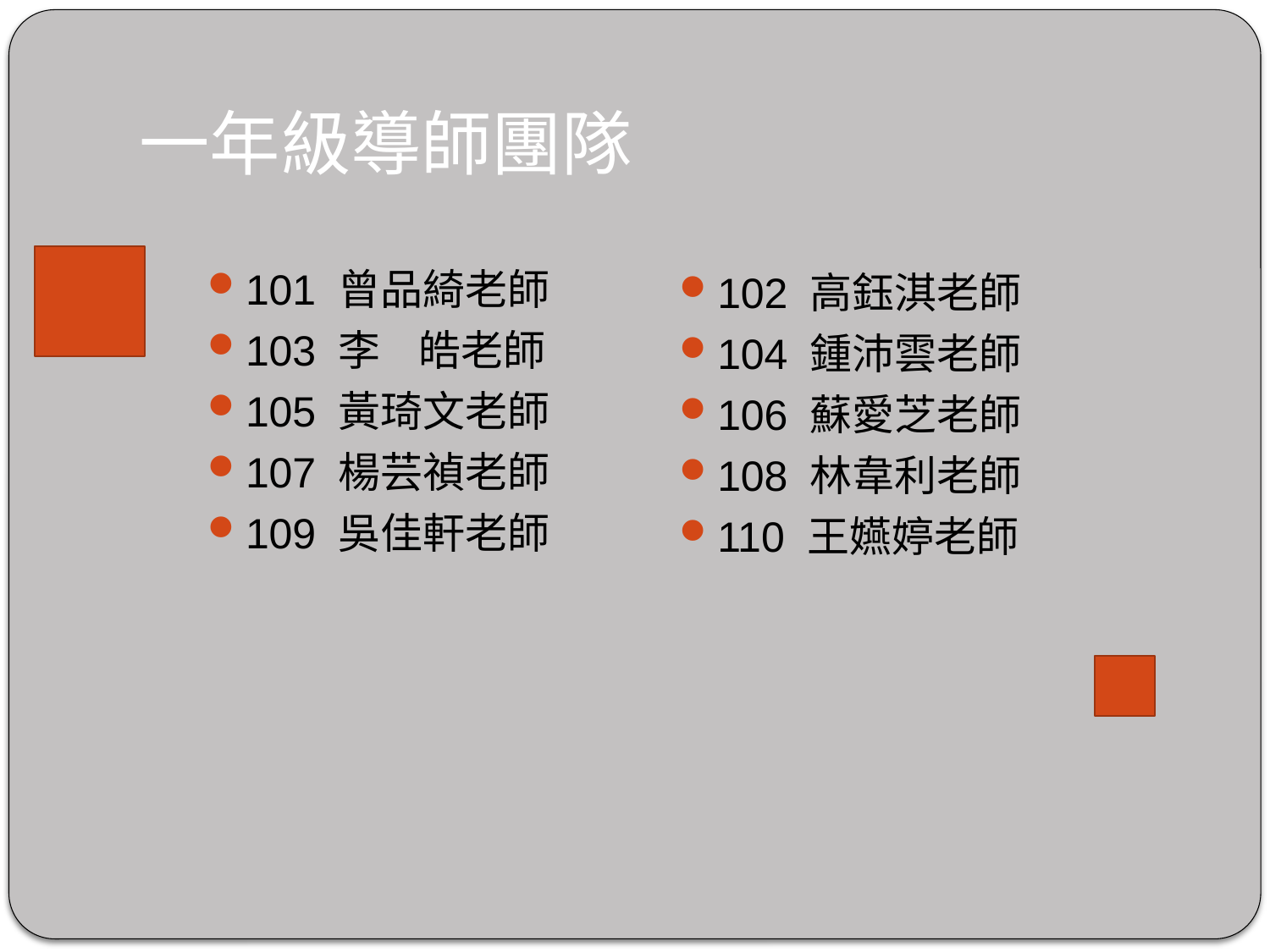

# 一年級導師團隊

101 曾品綺老師
103 李    皓老師
105 黃琦文老師
107 楊芸禎老師
109 吳佳軒老師
102 高鈺淇老師
104 鍾沛雲老師
106 蘇愛芝老師
108 林韋利老師
110 王嬿婷老師